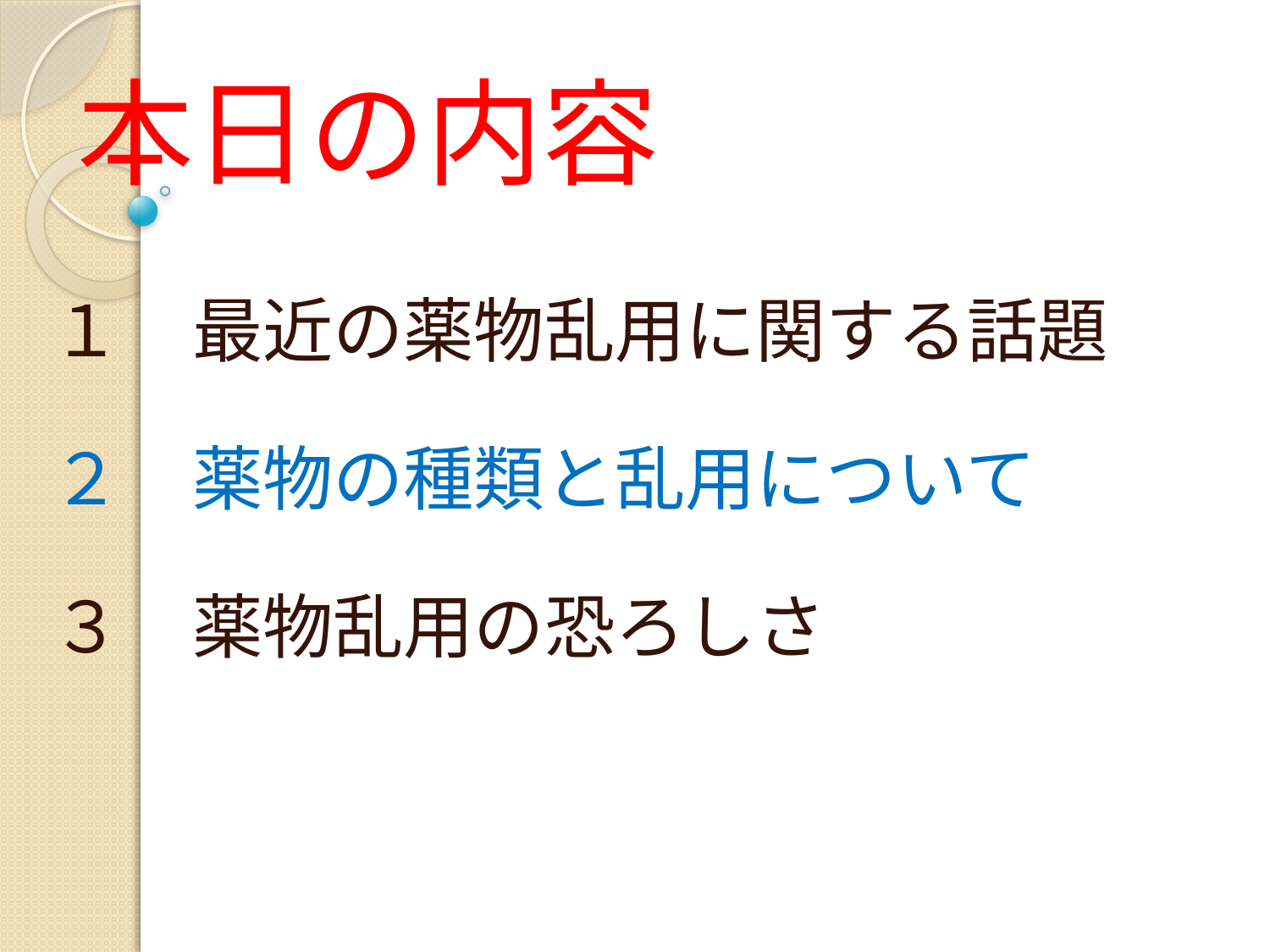

# 本日の内容
１　最近の薬物乱用に関する話題

２　薬物の種類と乱用について

３　薬物乱用の恐ろしさ